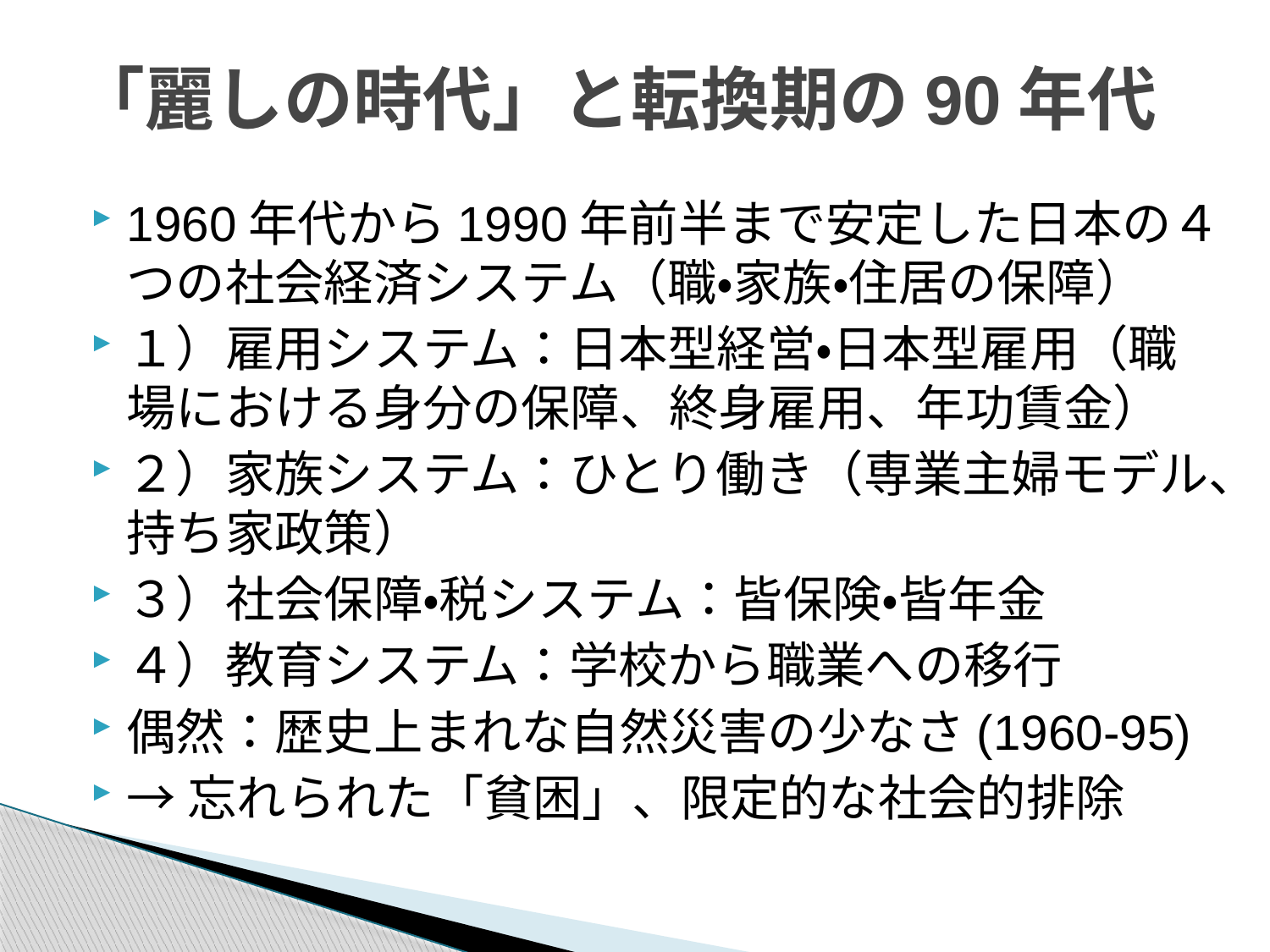

# 「麗しの時代」と転換期の90年代
1960年代から1990年前半まで安定した日本の４つの社会経済システム（職・家族・住居の保障）
１）雇用システム：日本型経営・日本型雇用（職場における身分の保障、終身雇用、年功賃金）
２）家族システム：ひとり働き（専業主婦モデル、持ち家政策）
３）社会保障・税システム：皆保険・皆年金
４）教育システム：学校から職業への移行
偶然：歴史上まれな自然災害の少なさ(1960-95)
→忘れられた「貧困」、限定的な社会的排除